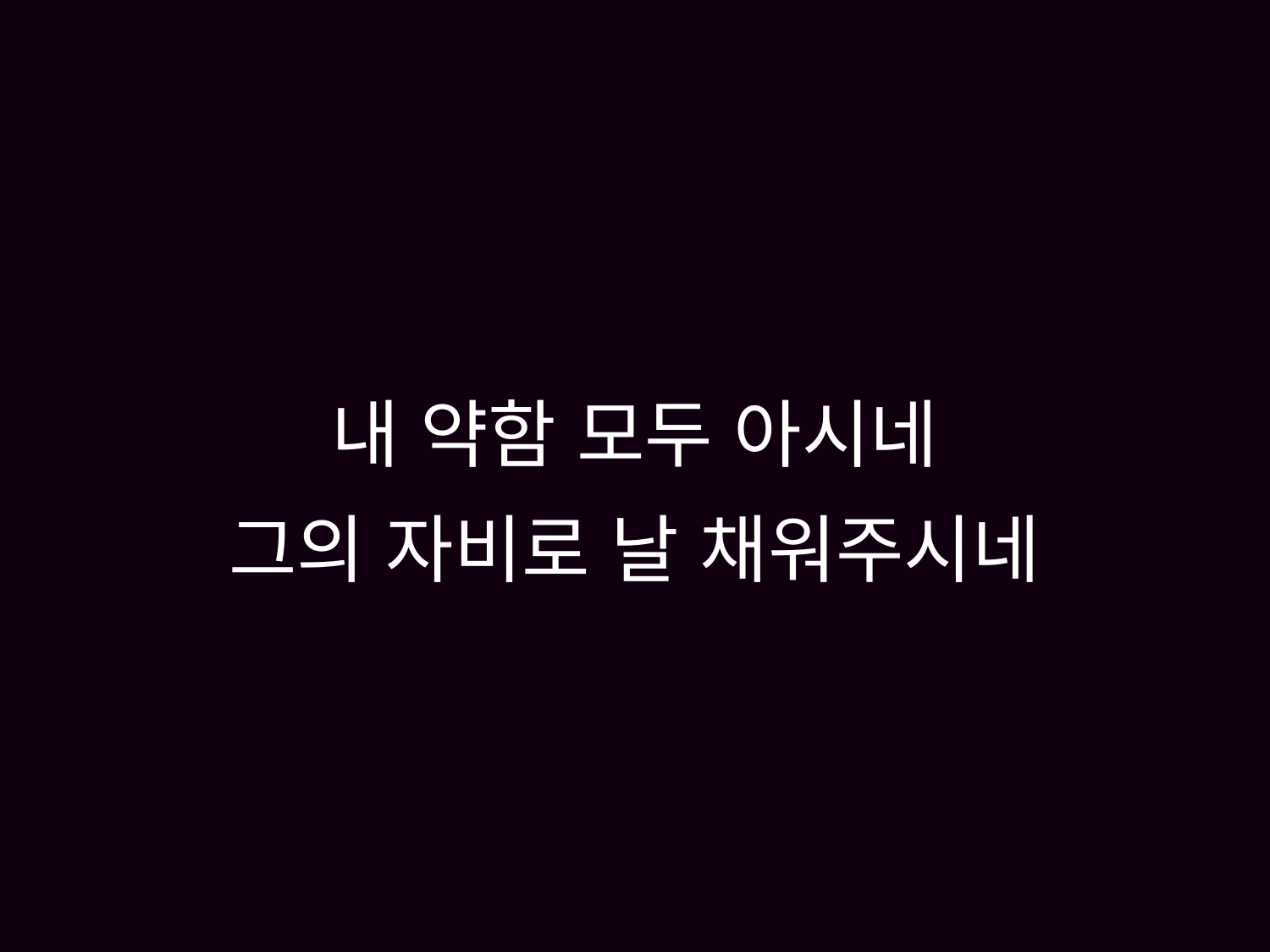

# 내 약함 모두 아시네 그의 자비로 날 채워주시네